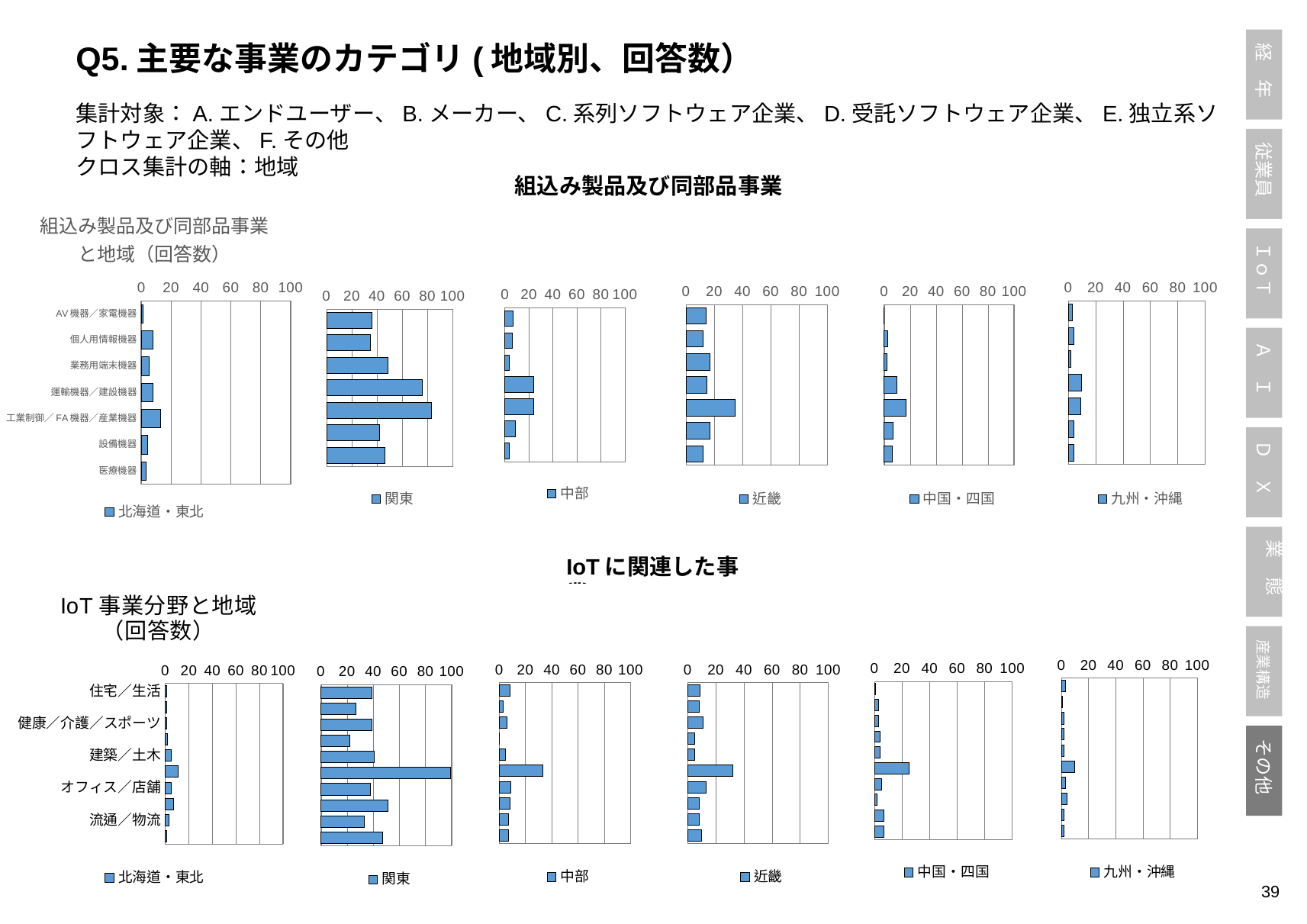

Q5.主要な事業のカテゴリ(地域別、回答数）
集計対象：A.エンドユーザー、B.メーカー、C.系列ソフトウェア企業、D.受託ソフトウェア企業、E.独立系ソフトウェア企業、F.その他
クロス集計の軸：地域
組込み製品及び同部品事業

### Chart: 組込み製品及び同部品事業と地域（回答数）

| Category | 北海道・東北 |
|---|---|
| AV機器／家電機器 | 1.0 |
| 個人用情報機器 | 8.0 |
| 業務用端末機器 | 5.0 |
| 運輸機器／建設機器 | 8.0 |
| 工業制御／FA機器／産業機器 | 13.0 |
| 設備機器 | 4.0 |
| 医療機器 | 3.0 |

### Chart

| Category | 九州・沖縄 |
|---|---|
| AV機器／家電機器 | 3.0 |
| 個人用情報機器 | 4.0 |
| 業務用端末機器 | 2.0 |
| 運輸機器／建設機器 | 10.0 |
| 工業制御／FA機器／産業機器 | 9.0 |
| 設備機器 | 4.0 |
| 医療機器 | 4.0 |

### Chart

| Category | 近畿 |
|---|---|
| AV機器／家電機器 | 14.0 |
| 個人用情報機器 | 12.0 |
| 業務用端末機器 | 17.0 |
| 運輸機器／建設機器 | 15.0 |
| 工業制御／FA機器／産業機器 | 35.0 |
| 設備機器 | 17.0 |
| 医療機器 | 12.0 |

### Chart

| Category | 中国・四国 |
|---|---|
| AV機器／家電機器 | 0.0 |
| 個人用情報機器 | 3.0 |
| 業務用端末機器 | 2.0 |
| 運輸機器／建設機器 | 10.0 |
| 工業制御／FA機器／産業機器 | 17.0 |
| 設備機器 | 7.0 |
| 医療機器 | 6.0 |

### Chart

| Category | 関東 |
|---|---|
| AV機器／家電機器 | 36.0 |
| 個人用情報機器 | 35.0 |
| 業務用端末機器 | 49.0 |
| 運輸機器／建設機器 | 76.0 |
| 工業制御／FA機器／産業機器 | 83.0 |
| 設備機器 | 42.0 |
| 医療機器 | 46.0 |

### Chart

| Category | 中部 |
|---|---|
| AV機器／家電機器 | 7.0 |
| 個人用情報機器 | 6.0 |
| 業務用端末機器 | 4.0 |
| 運輸機器／建設機器 | 24.0 |
| 工業制御／FA機器／産業機器 | 24.0 |
| 設備機器 | 9.0 |
| 医療機器 | 4.0 |
IoTに関連した事業

### Chart

| Category | 九州・沖縄 |
|---|---|
| 住宅／生活 | 3.0 |
| 病院／医療 | 1.0 |
| 健康／介護／スポーツ | 2.0 |
| 農林水産 | 2.0 |
| 建築／土木 | 2.0 |
| 工場／プラント | 10.0 |
| オフィス／店舗 | 3.0 |
| 移動／交通 | 4.0 |
| 流通／物流 | 2.0 |
| 防犯／防災 | 2.0 |

### Chart

| Category | 近畿 |
|---|---|
| 住宅／生活 | 9.0 |
| 病院／医療 | 8.0 |
| 健康／介護／スポーツ | 11.0 |
| 農林水産 | 5.0 |
| 建築／土木 | 5.0 |
| 工場／プラント | 32.0 |
| オフィス／店舗 | 13.0 |
| 移動／交通 | 8.0 |
| 流通／物流 | 8.0 |
| 防犯／防災 | 10.0 |

### Chart

| Category | 中国・四国 |
|---|---|
| 住宅／生活 | 1.0 |
| 病院／医療 | 3.0 |
| 健康／介護／スポーツ | 3.0 |
| 農林水産 | 4.0 |
| 建築／土木 | 4.0 |
| 工場／プラント | 25.0 |
| オフィス／店舗 | 5.0 |
| 移動／交通 | 2.0 |
| 流通／物流 | 7.0 |
| 防犯／防災 | 7.0 |

### Chart

| Category | 中部 |
|---|---|
| 住宅／生活 | 8.0 |
| 病院／医療 | 3.0 |
| 健康／介護／スポーツ | 6.0 |
| 農林水産 | 0.0 |
| 建築／土木 | 5.0 |
| 工場／プラント | 33.0 |
| オフィス／店舗 | 9.0 |
| 移動／交通 | 8.0 |
| 流通／物流 | 7.0 |
| 防犯／防災 | 7.0 |

### Chart: IoT事業分野と地域
（回答数）

| Category | 北海道・東北 |
|---|---|
| 住宅／生活 | 1.0 |
| 病院／医療 | 1.0 |
| 健康／介護／スポーツ | 1.0 |
| 農林水産 | 2.0 |
| 建築／土木 | 5.0 |
| 工場／プラント | 11.0 |
| オフィス／店舗 | 5.0 |
| 移動／交通 | 7.0 |
| 流通／物流 | 3.0 |
| 防犯／防災 | 1.0 |

### Chart

| Category | 関東 |
|---|---|
| 住宅／生活 | 39.0 |
| 病院／医療 | 27.0 |
| 健康／介護／スポーツ | 39.0 |
| 農林水産 | 22.0 |
| 建築／土木 | 41.0 |
| 工場／プラント | 99.0 |
| オフィス／店舗 | 38.0 |
| 移動／交通 | 51.0 |
| 流通／物流 | 33.0 |
| 防犯／防災 | 47.0 |
39